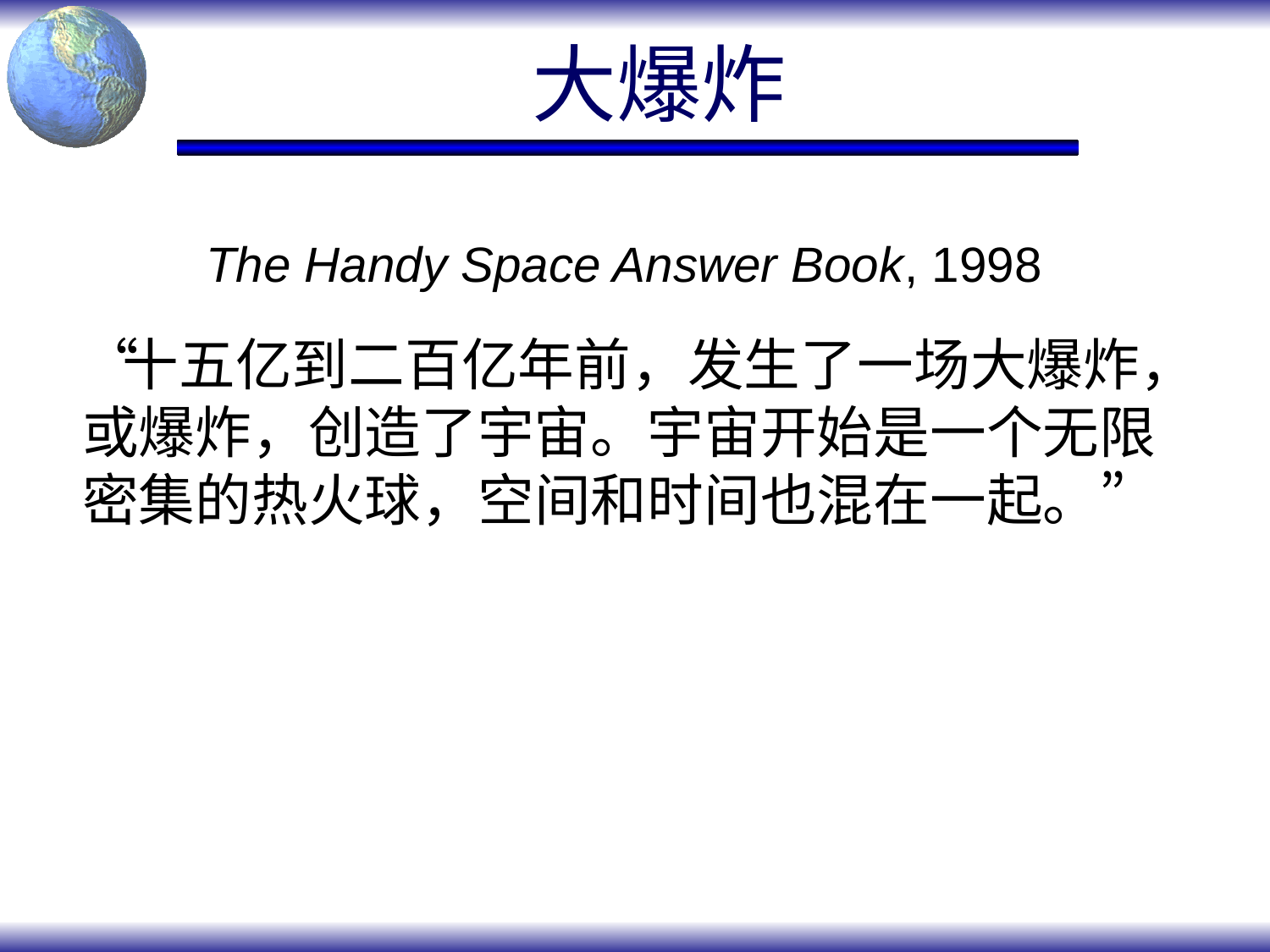

# 大爆炸

The Handy Space Answer Book, 1998
“十五亿到二百亿年前，发生了一场大爆炸，或爆炸，创造了宇宙。宇宙开始是一个无限密集的热火球，空间和时间也混在一起。”